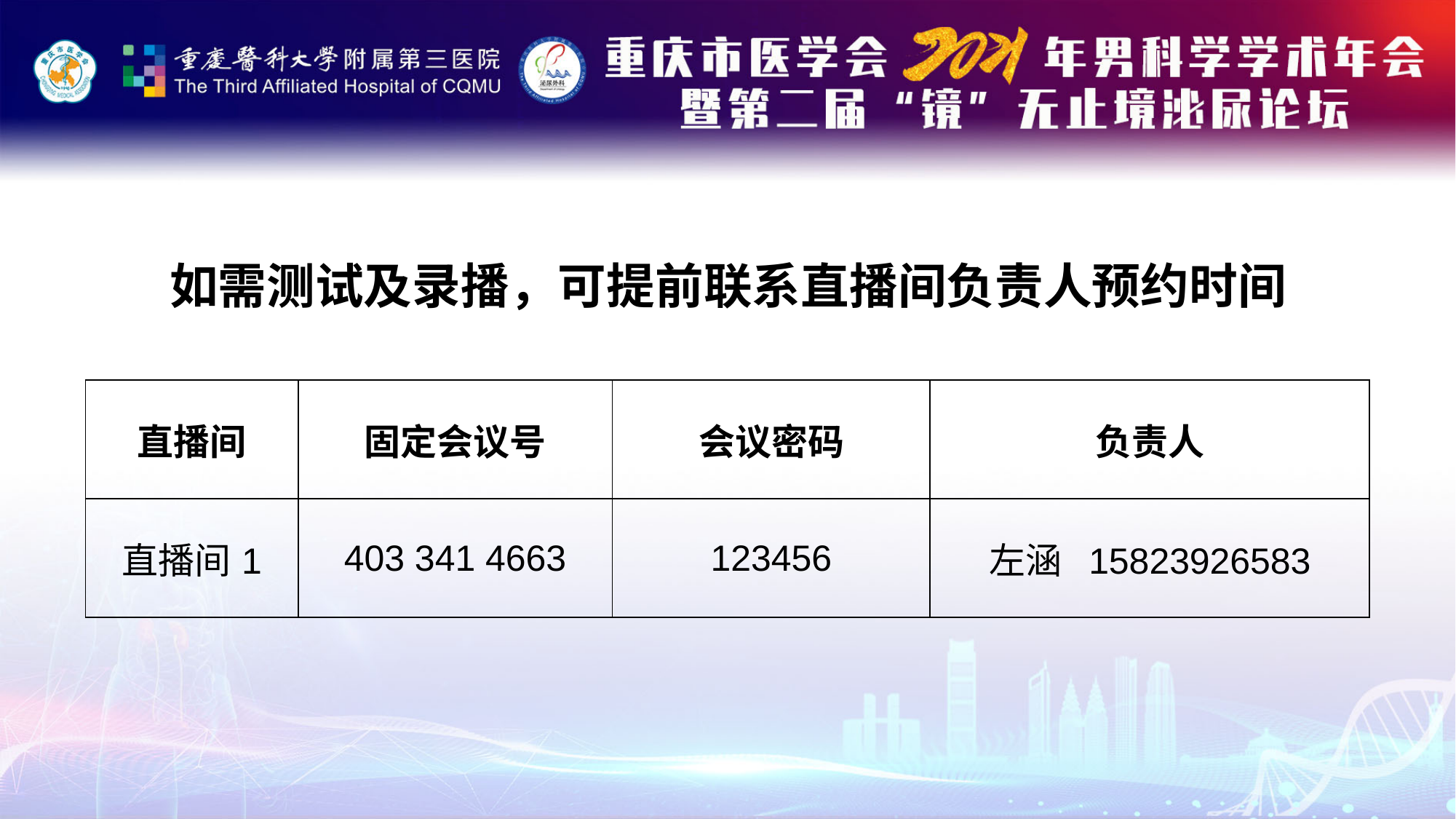

如需测试及录播，可提前联系直播间负责人预约时间
| 直播间 | 固定会议号 | 会议密码 | 负责人 |
| --- | --- | --- | --- |
| 直播间1 | 403 341 4663 | 123456 | 左涵 15823926583 |